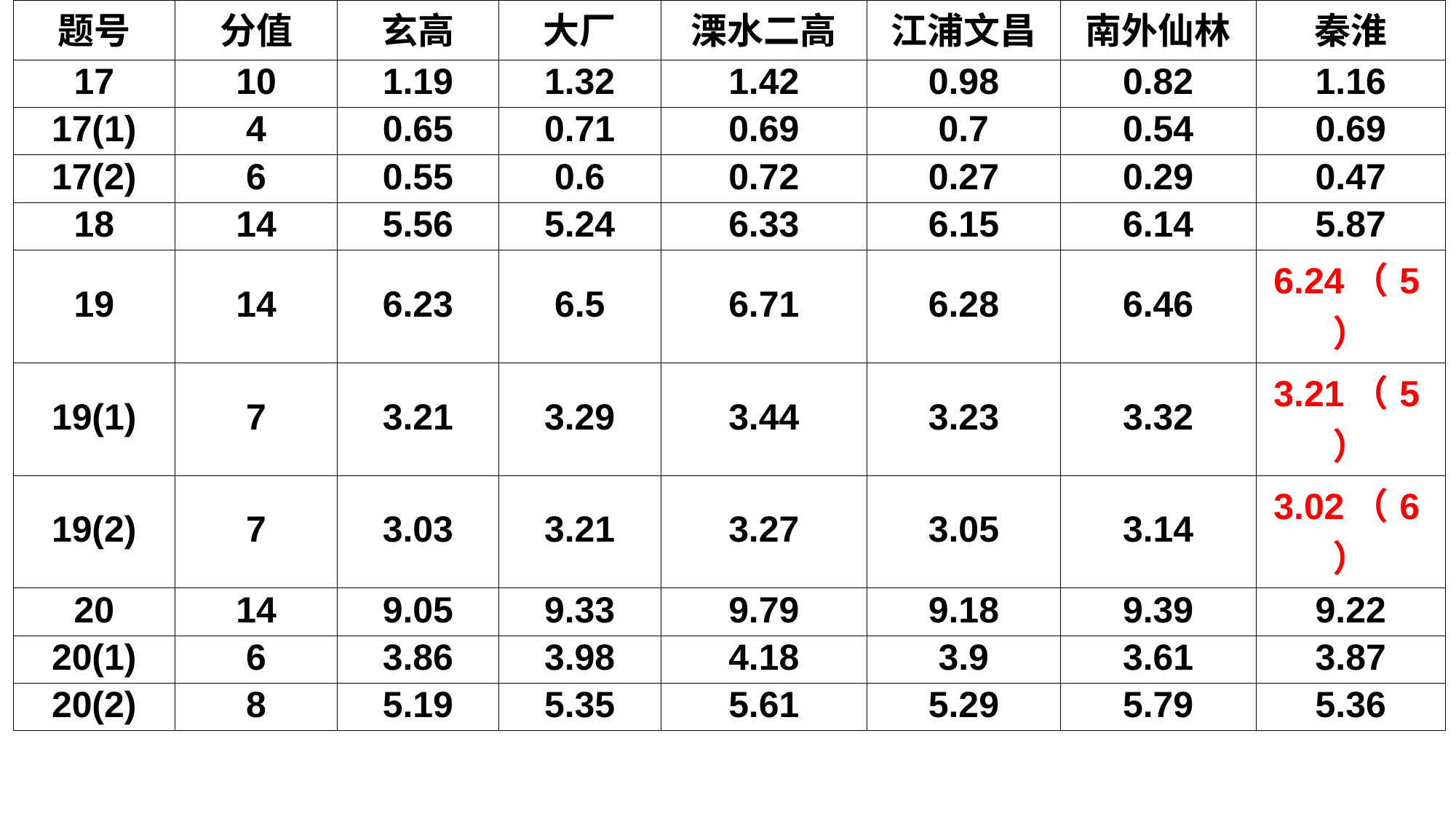

| 题号 | 分值 | 玄高 | 大厂 | 溧水二高 | 江浦文昌 | 南外仙林 | 秦淮 |
| --- | --- | --- | --- | --- | --- | --- | --- |
| 17 | 10 | 1.19 | 1.32 | 1.42 | 0.98 | 0.82 | 1.16 |
| 17(1) | 4 | 0.65 | 0.71 | 0.69 | 0.7 | 0.54 | 0.69 |
| 17(2) | 6 | 0.55 | 0.6 | 0.72 | 0.27 | 0.29 | 0.47 |
| 18 | 14 | 5.56 | 5.24 | 6.33 | 6.15 | 6.14 | 5.87 |
| 19 | 14 | 6.23 | 6.5 | 6.71 | 6.28 | 6.46 | 6.24（5） |
| 19(1) | 7 | 3.21 | 3.29 | 3.44 | 3.23 | 3.32 | 3.21（5） |
| 19(2) | 7 | 3.03 | 3.21 | 3.27 | 3.05 | 3.14 | 3.02（6） |
| 20 | 14 | 9.05 | 9.33 | 9.79 | 9.18 | 9.39 | 9.22 |
| 20(1) | 6 | 3.86 | 3.98 | 4.18 | 3.9 | 3.61 | 3.87 |
| 20(2) | 8 | 5.19 | 5.35 | 5.61 | 5.29 | 5.79 | 5.36 |